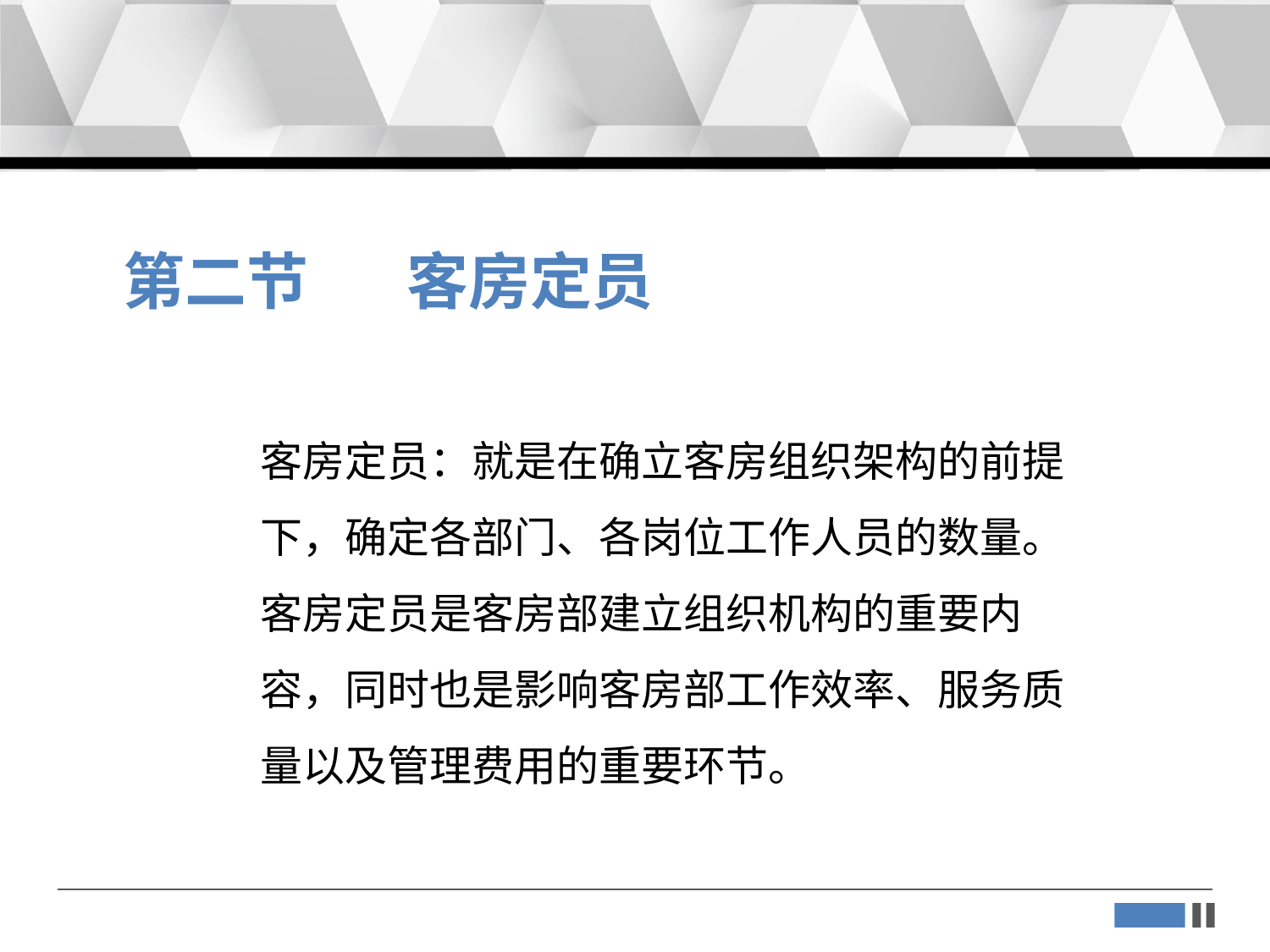

第二节       客房定员
客房定员：就是在确立客房组织架构的前提下，确定各部门、各岗位工作人员的数量。
客房定员是客房部建立组织机构的重要内容，同时也是影响客房部工作效率、服务质量以及管理费用的重要环节。